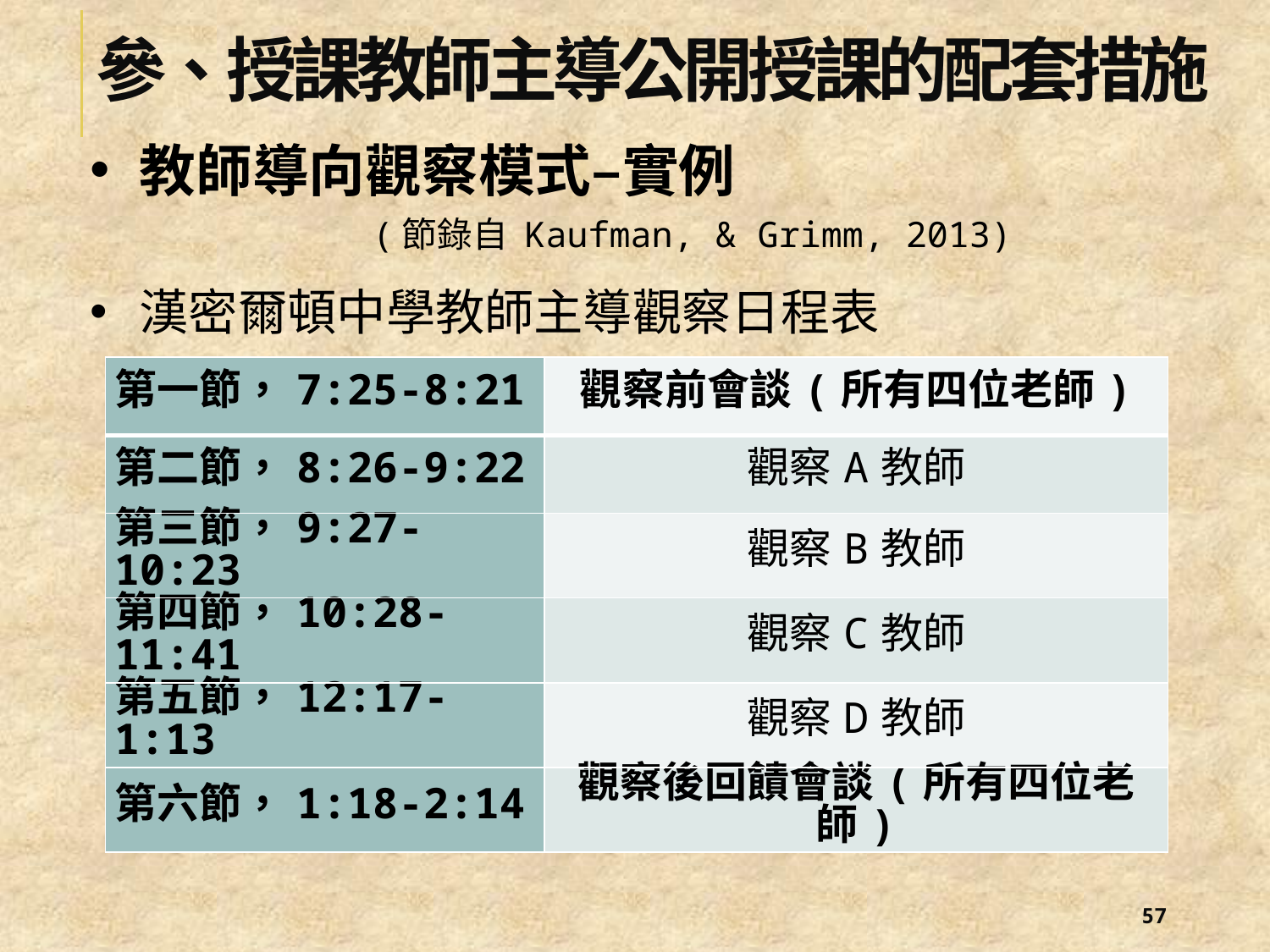

# 參、授課教師主導公開授課的配套措施
教師導向觀察模式–實例
                 (節錄自 Kaufman, & Grimm, 2013)
漢密爾頓中學教師主導觀察日程表

| 第一節，7:25-8:21 | 觀察前會談(所有四位老師) |
| --- | --- |
| 第二節，8:26-9:22 | 觀察A教師 |
| 第三節，9:27-10:23 | 觀察B教師 |
| 第四節，10:28-11:41 | 觀察C教師 |
| 第五節，12:17-1:13 | 觀察D教師 |
| 第六節，1:18-2:14 | 觀察後回饋會談(所有四位老師) |
57